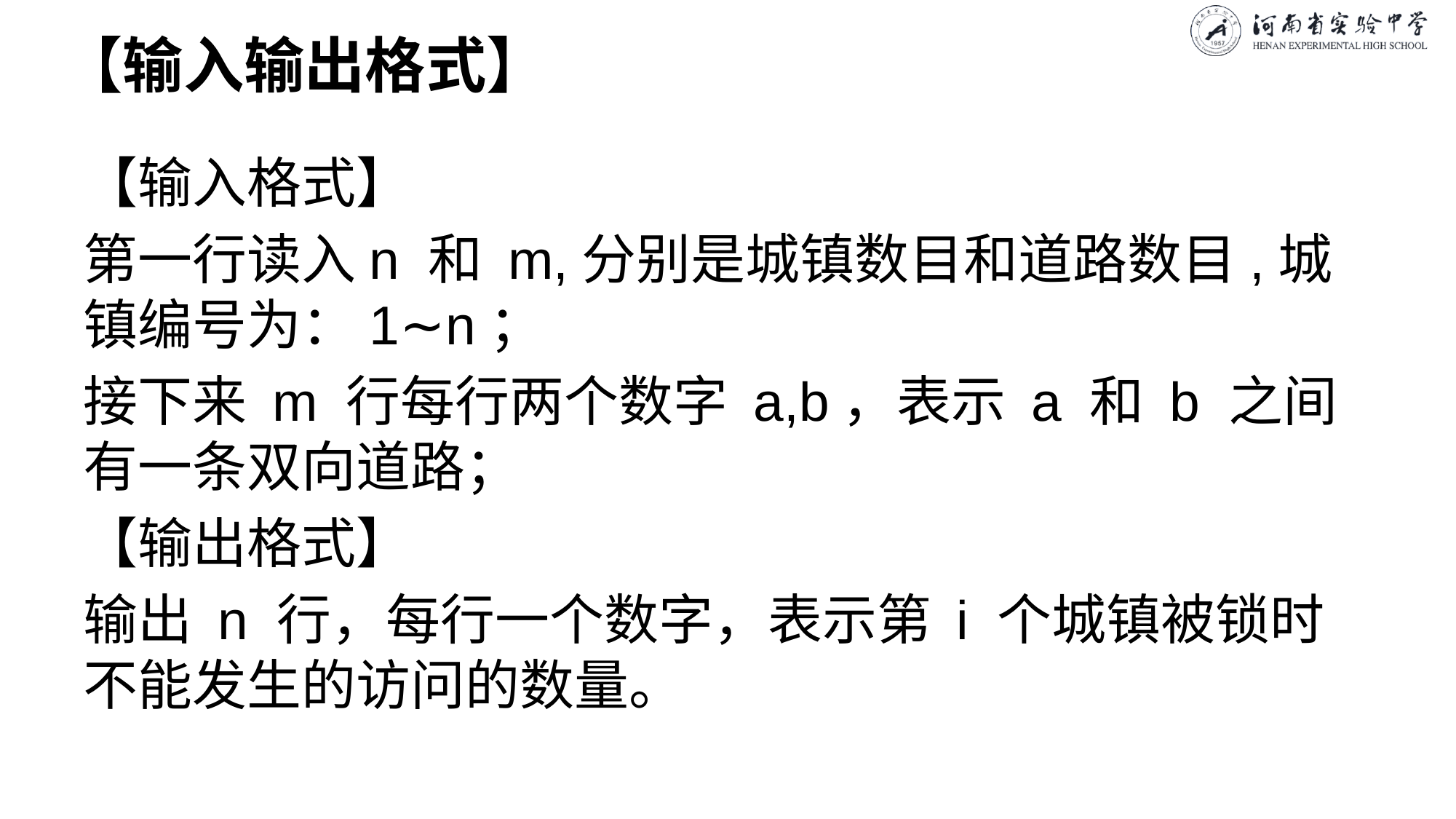

# 【输入输出格式】
【输入格式】
第一行读入n 和 m,分别是城镇数目和道路数目,城镇编号为：1∼n；
接下来 m 行每行两个数字 a,b，表示 a 和 b 之间有一条双向道路；
【输出格式】
输出 n 行，每行一个数字，表示第 i 个城镇被锁时不能发生的访问的数量。